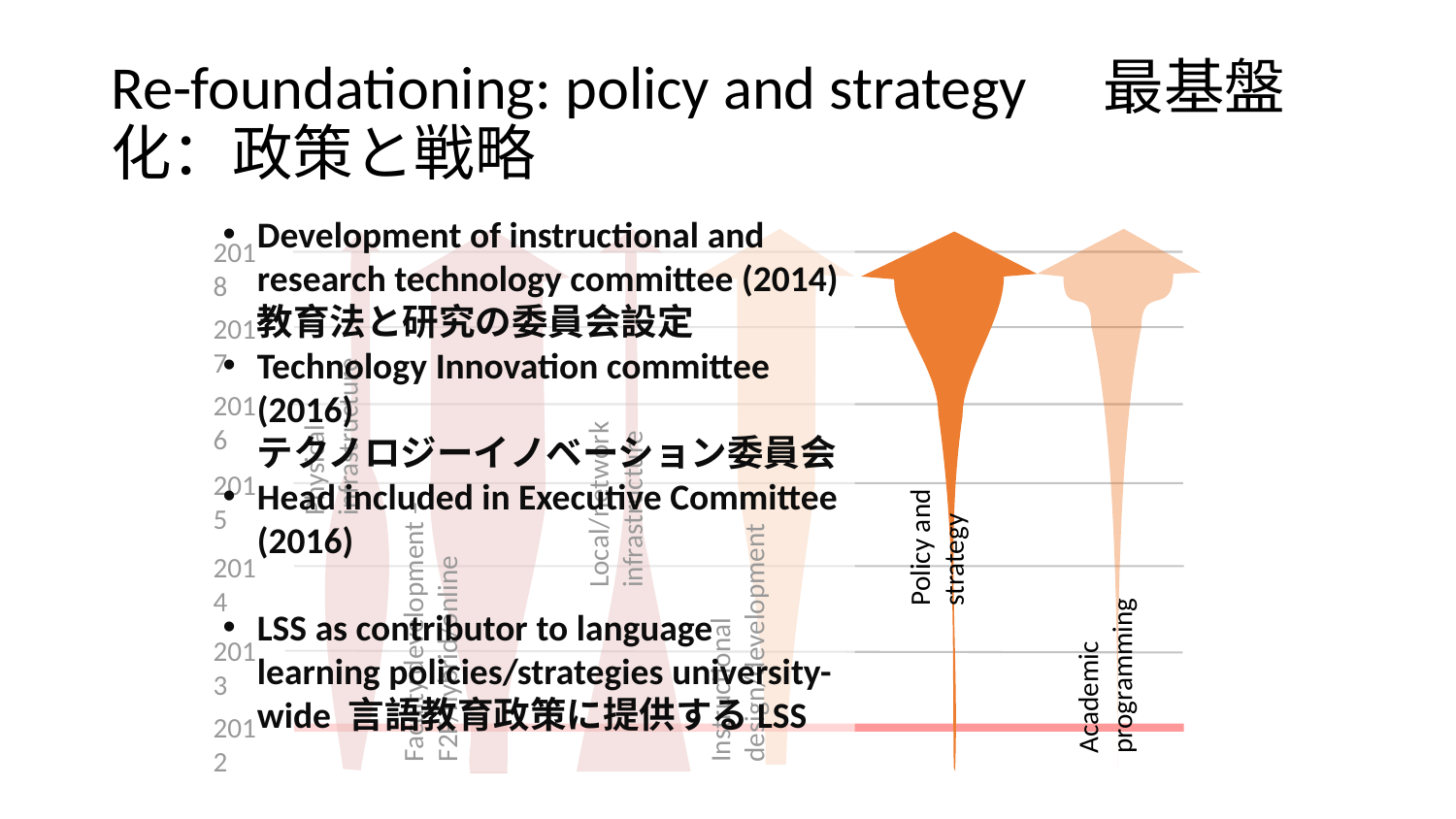

# Re-foundationing: policy and strategy　最基盤化：政策と戦略
Development of instructional and research technology committee (2014)
教育法と研究の委員会設定
Technology Innovation committee (2016)
テクノロジーイノベーション委員会
Head included in Executive Committee (2016)
LSS as contributor to language learning policies/strategies university-wide 言語教育政策に提供するLSS
2018

2017
Physical infrastructure
2016
Local/network infrastructure
2015
Policy and strategy
Faculty development – F2F/hybrid/online
2014
Instructional design/development
Academic programming
2013
2012